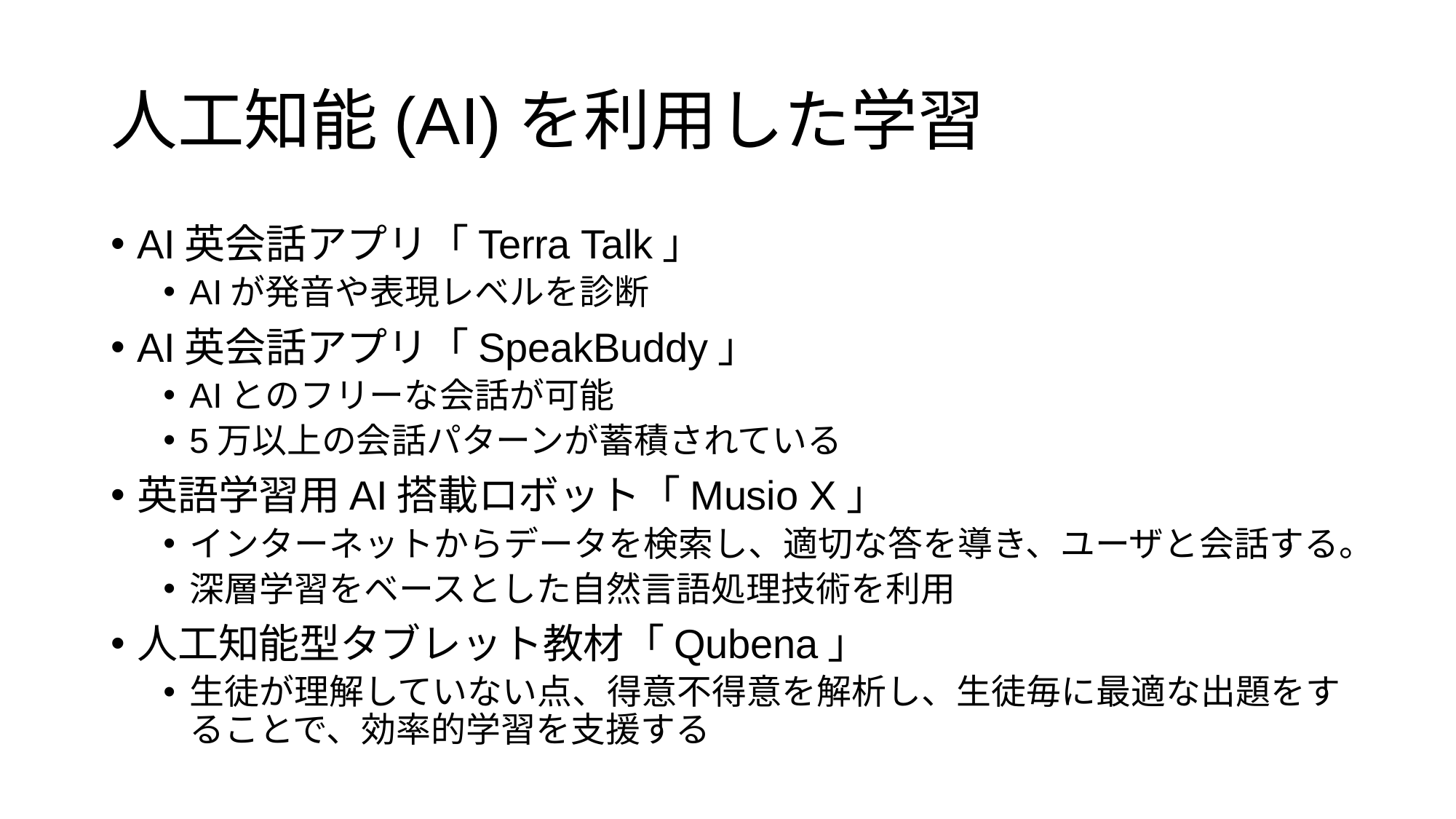

# 人工知能(AI)を利用した学習
AI英会話アプリ「Terra Talk」
AIが発音や表現レベルを診断
AI英会話アプリ「SpeakBuddy」
AIとのフリーな会話が可能
5万以上の会話パターンが蓄積されている
英語学習用AI搭載ロボット「Musio X」
インターネットからデータを検索し、適切な答を導き、ユーザと会話する。
深層学習をベースとした自然言語処理技術を利用
人工知能型タブレット教材「Qubena」
生徒が理解していない点、得意不得意を解析し、生徒毎に最適な出題をすることで、効率的学習を支援する